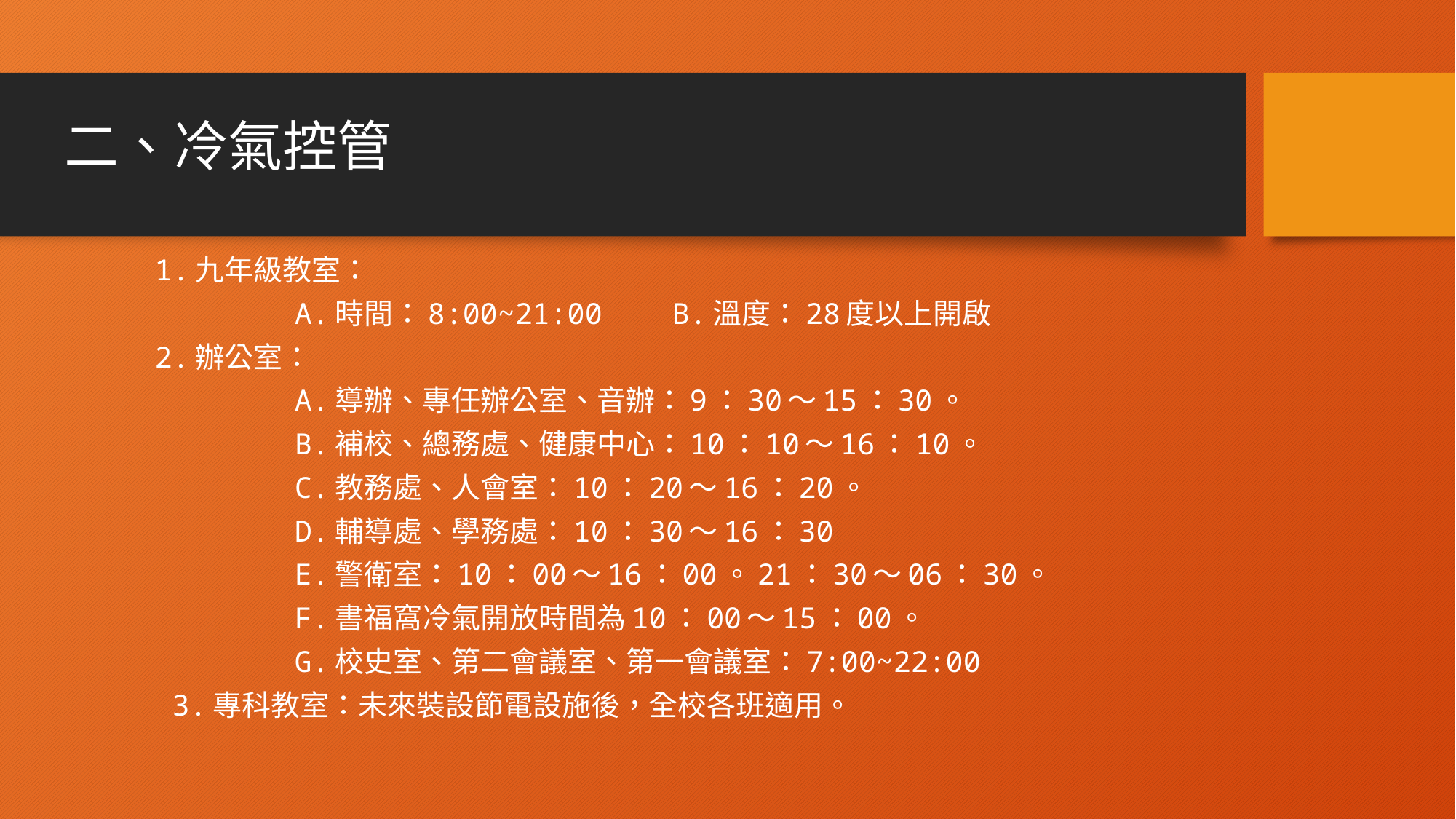

# 二、冷氣控管
1.九年級教室：
        A.時間：8:00~21:00    B.溫度：28度以上開啟
2.辦公室：
        A.導辦、專任辦公室、音辦：9：30～15：30。
        B.補校、總務處、健康中心：10：10～16：10。
        C.教務處、人會室：10：20～16：20。
        D.輔導處、學務處：10：30～16：30
        E.警衛室：10：00～16：00。21：30～06：30。
        F.書福窩冷氣開放時間為10：00～15：00。
        G.校史室、第二會議室、第一會議室：7:00~22:00
 3.專科教室：未來裝設節電設施後，全校各班適用。